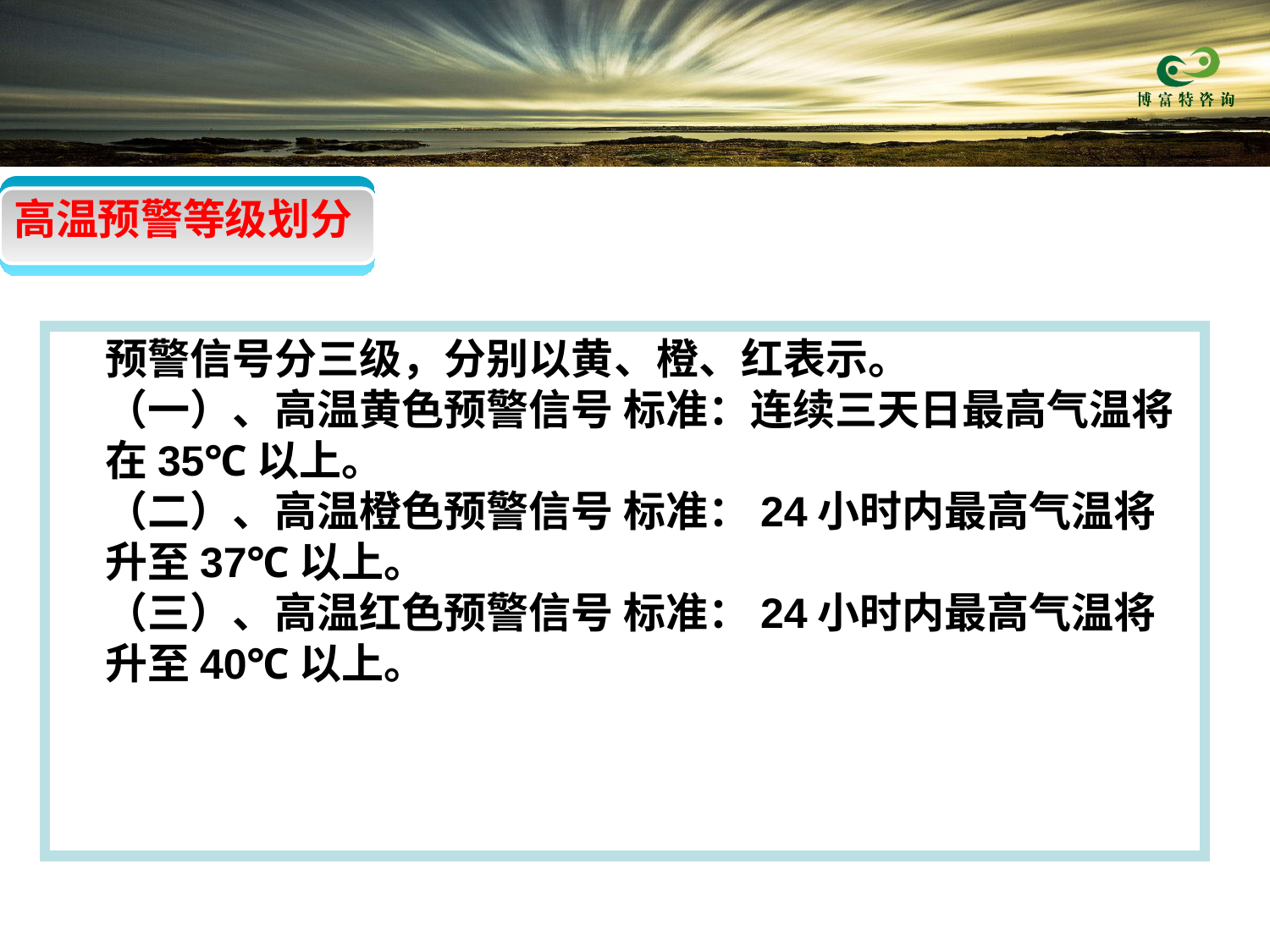

高温预警等级划分
    预警信号分三级，分别以黄、橙、红表示。
    （一）、高温黄色预警信号 标准：连续三天日最高气温将在35℃以上。
    （二）、高温橙色预警信号 标准：24小时内最高气温将升至37℃以上。
    （三）、高温红色预警信号 标准：24小时内最高气温将升至40℃以上。